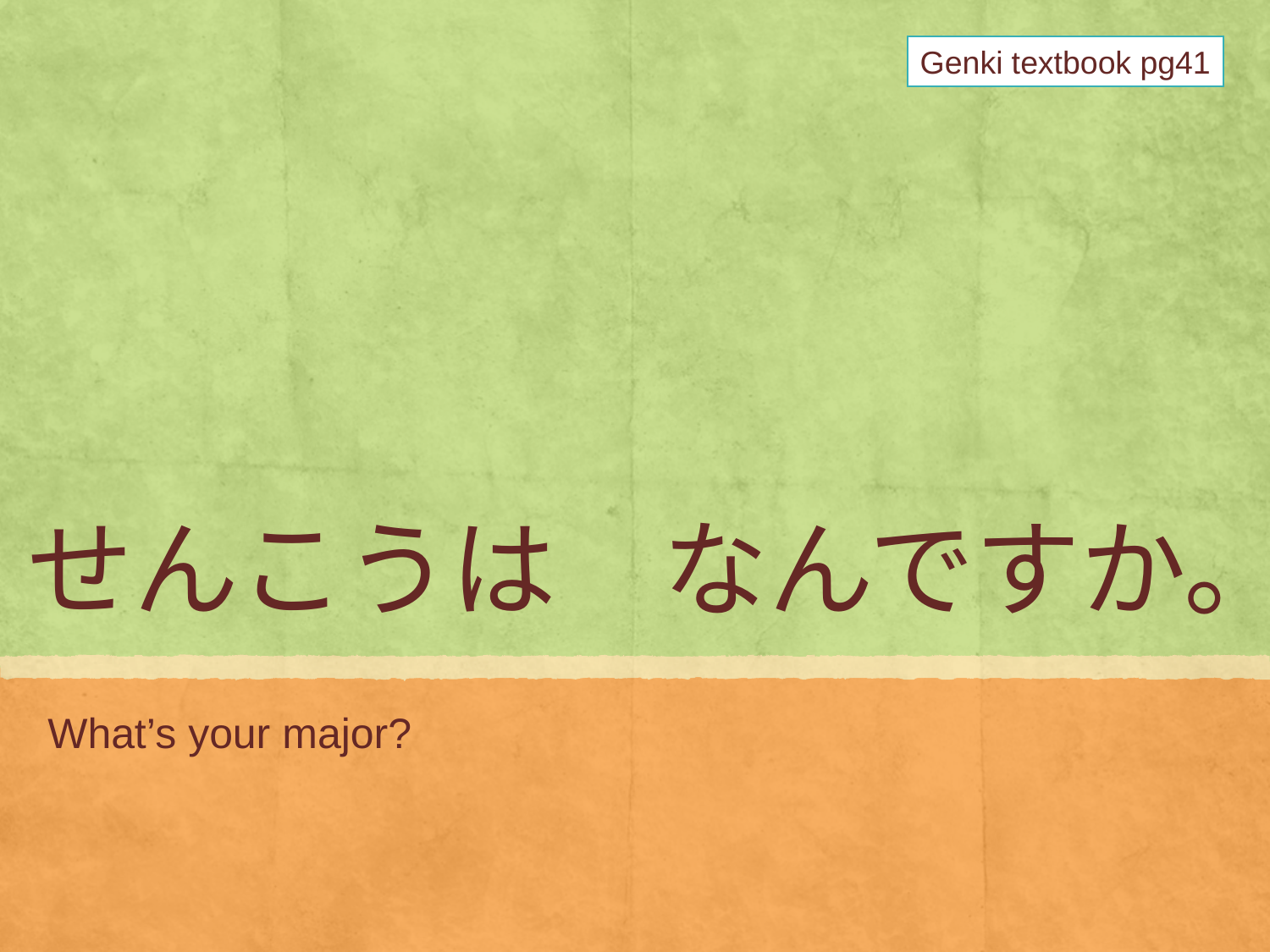

Genki textbook pg41
# せんこうは　なんですか。
What’s your major?